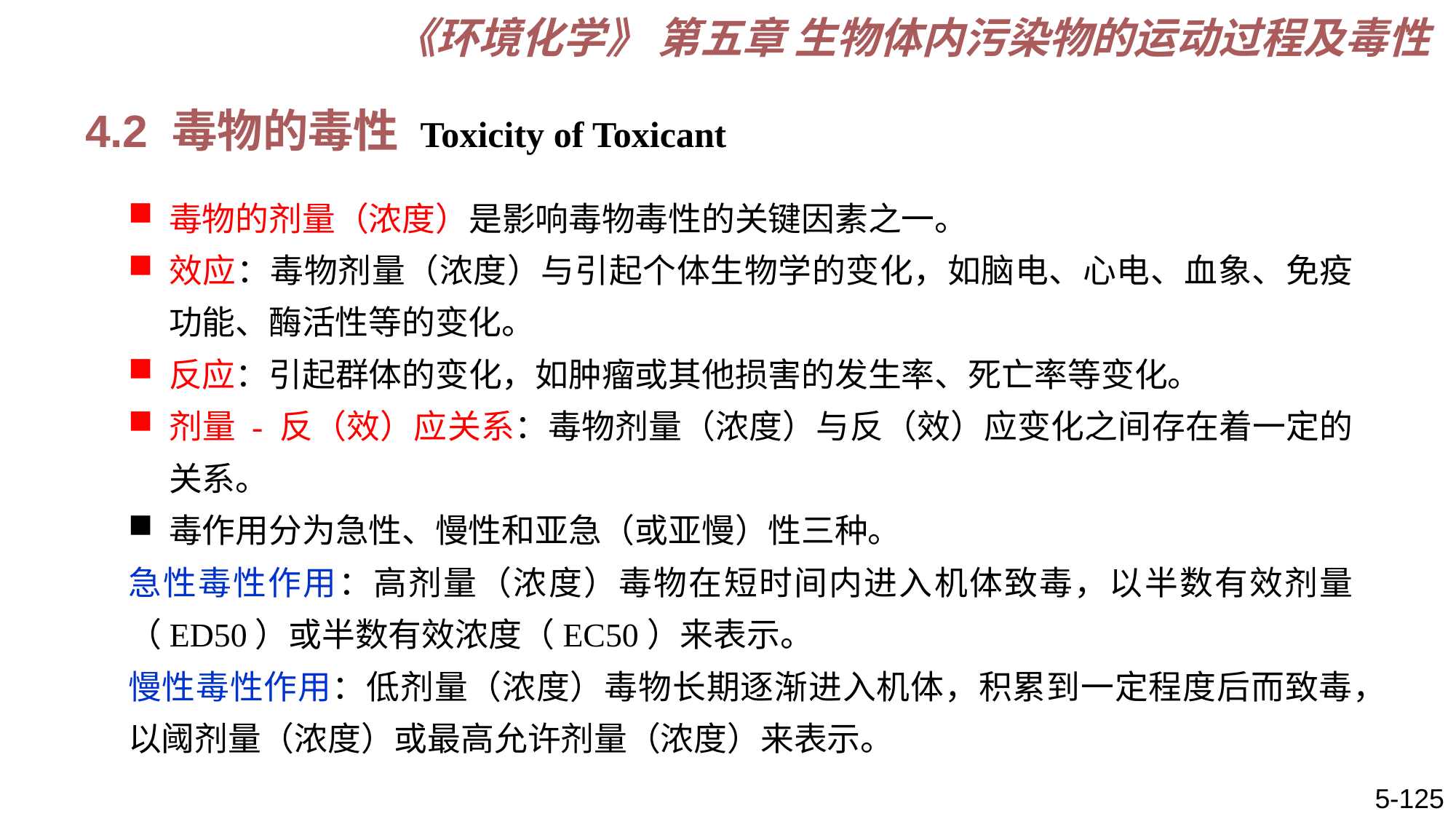

《环境化学》 第五章 生物体内污染物的运动过程及毒性
4.2 毒物的毒性 Toxicity of Toxicant
毒物的剂量（浓度）是影响毒物毒性的关键因素之一。
效应：毒物剂量（浓度）与引起个体生物学的变化，如脑电、心电、血象、免疫功能、酶活性等的变化。
反应：引起群体的变化，如肿瘤或其他损害的发生率、死亡率等变化。
剂量 - 反（效）应关系：毒物剂量（浓度）与反（效）应变化之间存在着一定的关系。
毒作用分为急性、慢性和亚急（或亚慢）性三种。
急性毒性作用：高剂量（浓度）毒物在短时间内进入机体致毒，以半数有效剂量（ED50）或半数有效浓度（EC50）来表示。
慢性毒性作用：低剂量（浓度）毒物长期逐渐进入机体，积累到一定程度后而致毒，以阈剂量（浓度）或最高允许剂量（浓度）来表示。
5-125